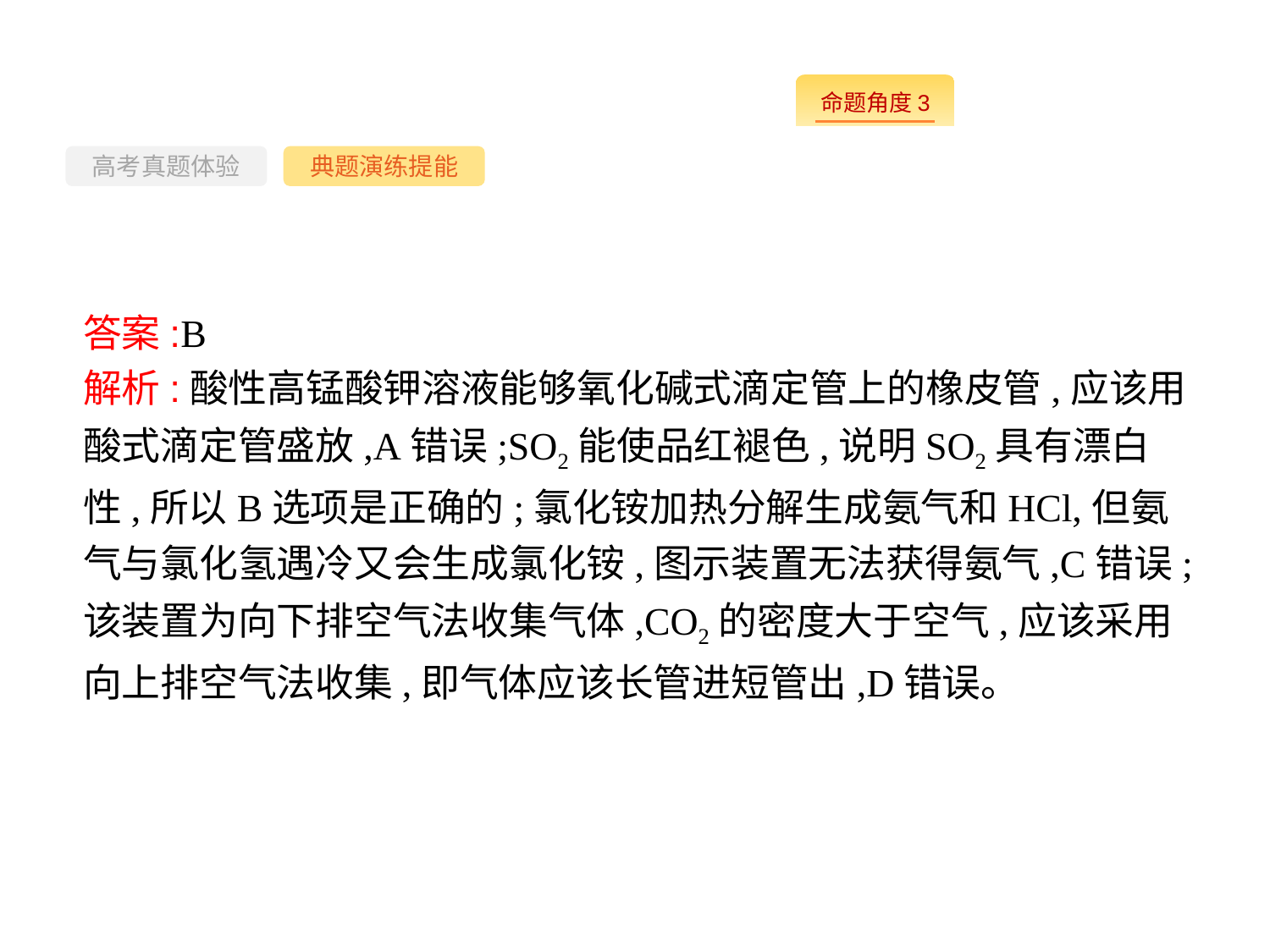

-77-
高考真题体验
典题演练提能
答案:B
解析:酸性高锰酸钾溶液能够氧化碱式滴定管上的橡皮管,应该用酸式滴定管盛放,A错误;SO2能使品红褪色,说明SO2具有漂白性,所以B选项是正确的;氯化铵加热分解生成氨气和HCl,但氨气与氯化氢遇冷又会生成氯化铵,图示装置无法获得氨气,C错误;该装置为向下排空气法收集气体,CO2的密度大于空气,应该采用向上排空气法收集,即气体应该长管进短管出,D错误。